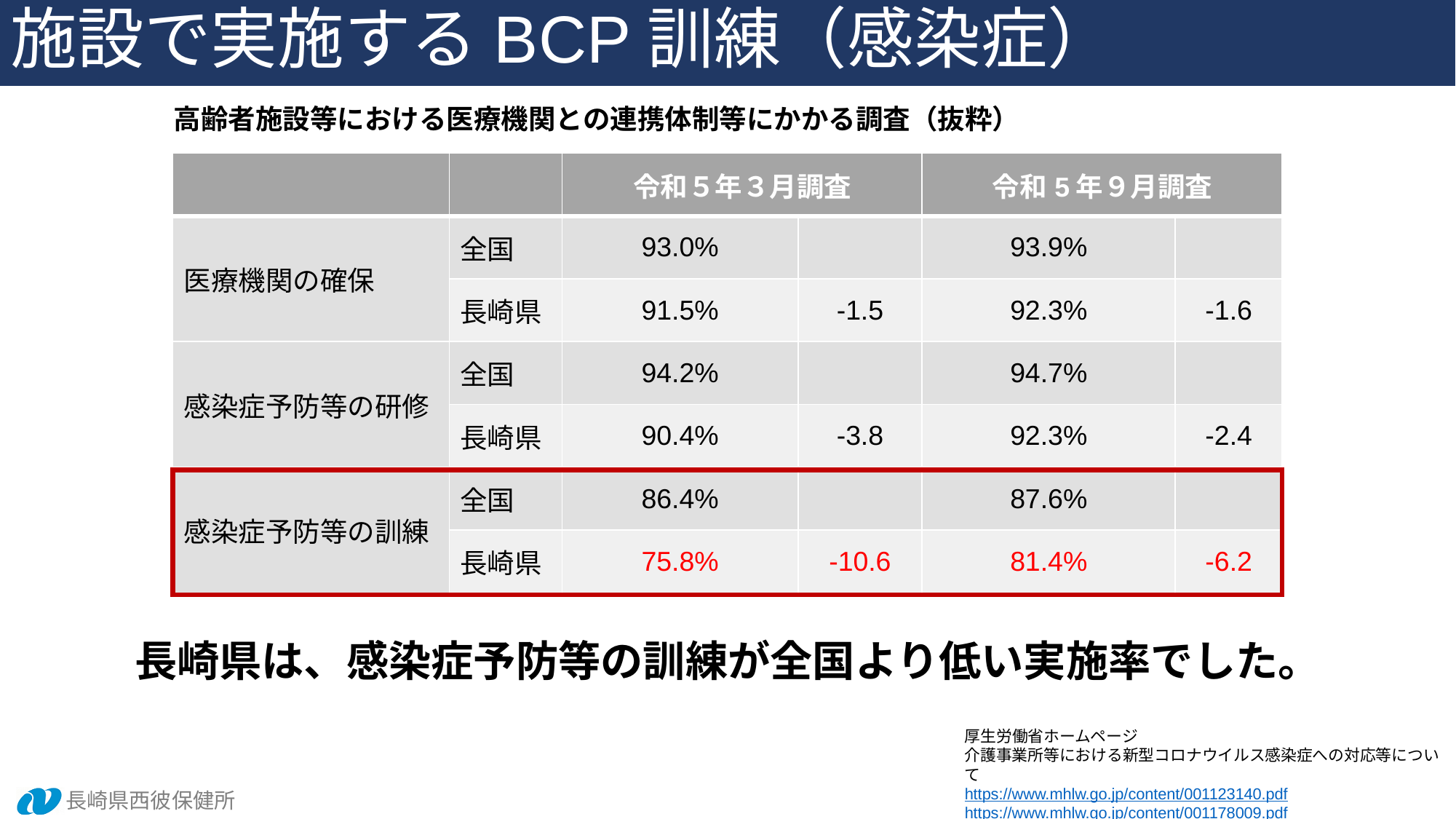

施設で実施するBCP訓練（感染症）
高齢者施設等における医療機関との連携体制等にかかる調査（抜粋）
|  |  | 令和５年３月調査 |  | 令和5年９月調査 |  |
| --- | --- | --- | --- | --- | --- |
| 医療機関の確保 | 全国 | 93.0% |  | 93.9% |  |
|  | 長崎県 | 91.5% | -1.5 | 92.3% | -1.6 |
| 感染症予防等の研修 | 全国 | 94.2% |  | 94.7% |  |
|  | 長崎県 | 90.4% | -3.8 | 92.3% | -2.4 |
| 感染症予防等の訓練 | 全国 | 86.4% |  | 87.6% |  |
|  | 長崎県 | 75.8% | -10.6 | 81.4% | -6.2 |

長崎県は、感染症予防等の訓練が全国より低い実施率でした。
厚生労働省ホームページ
介護事業所等における新型コロナウイルス感染症への対応等について
https://www.mhlw.go.jp/content/001123140.pdf
https://www.mhlw.go.jp/content/001178009.pdf